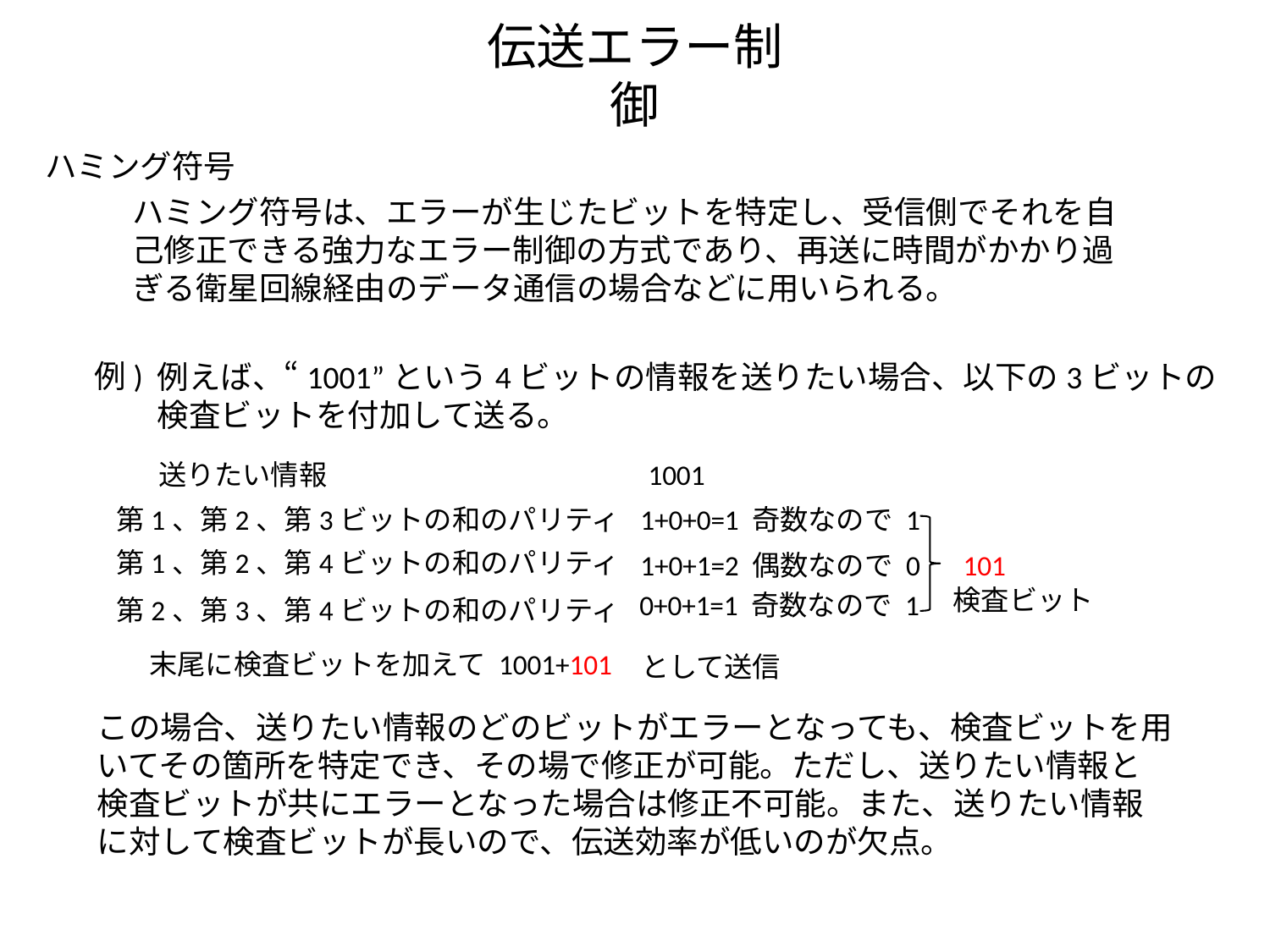

# 伝送エラー制御
ハミング符号
ハミング符号は、エラーが生じたビットを特定し、受信側でそれを自己修正できる強力なエラー制御の方式であり、再送に時間がかかり過ぎる衛星回線経由のデータ通信の場合などに用いられる。
例)
例えば、“1001”という4ビットの情報を送りたい場合、以下の3ビットの検査ビットを付加して送る。
送りたい情報
1001
第1、第2、第3ビットの和のパリティ
1+0+0=1 奇数なので 1

第1、第2、第4ビットの和のパリティ
1+0+1=2 偶数なので 0
101
検査ビット
0+0+1=1 奇数なので 1
第2、第3、第4ビットの和のパリティ
末尾に検査ビットを加えて
1001+101
として送信
この場合、送りたい情報のどのビットがエラーとなっても、検査ビットを用いてその箇所を特定でき、その場で修正が可能。ただし、送りたい情報と検査ビットが共にエラーとなった場合は修正不可能。また、送りたい情報に対して検査ビットが長いので、伝送効率が低いのが欠点。